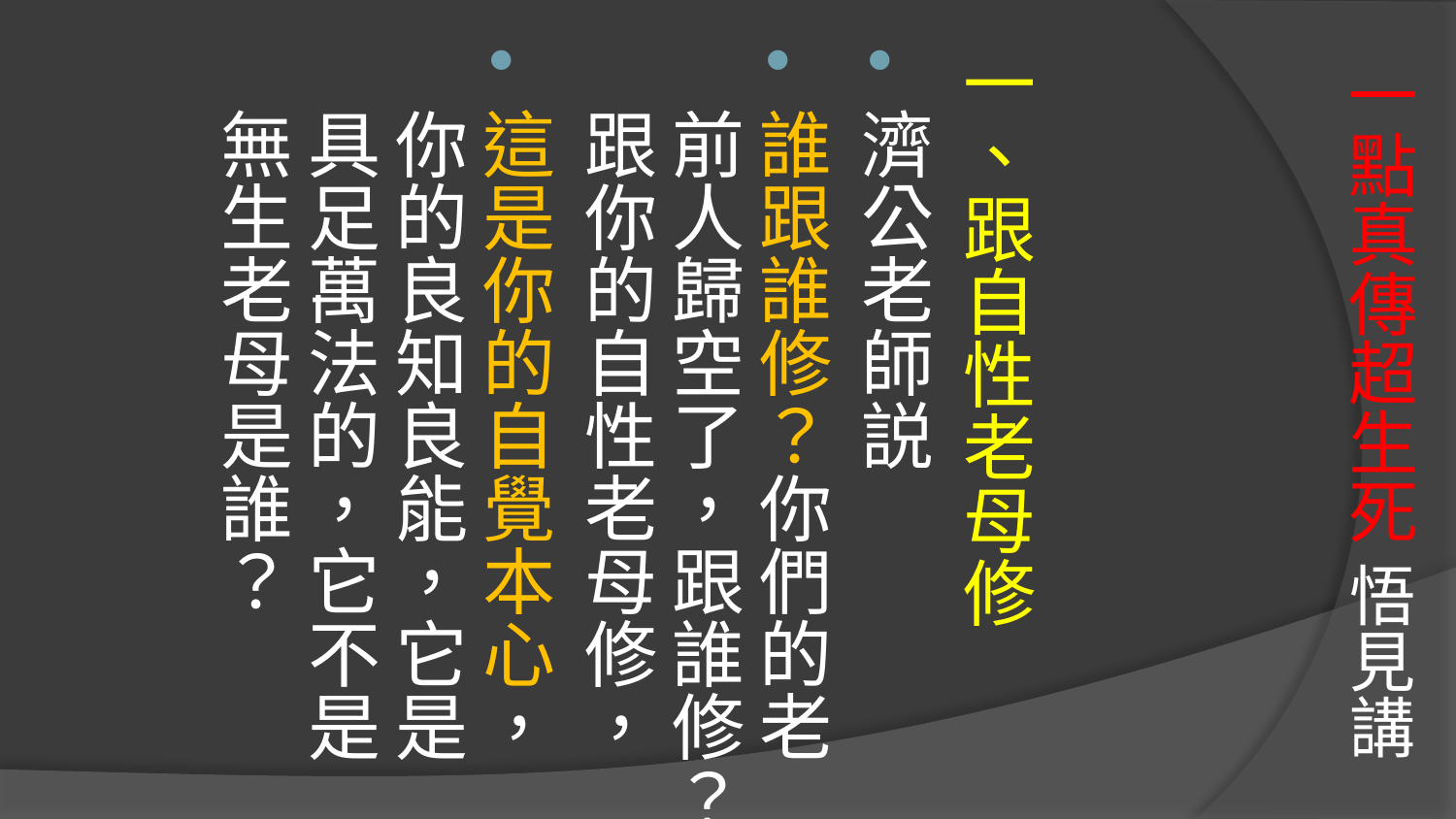

一、跟自性老母修
濟公老師説
誰跟誰修？你們的老前人歸空了，跟誰修？跟你的自性老母修，
這是你的自覺本心，你的良知良能，它是具足萬法的，它不是無生老母是誰？
# 一點真傳超生死 悟見講